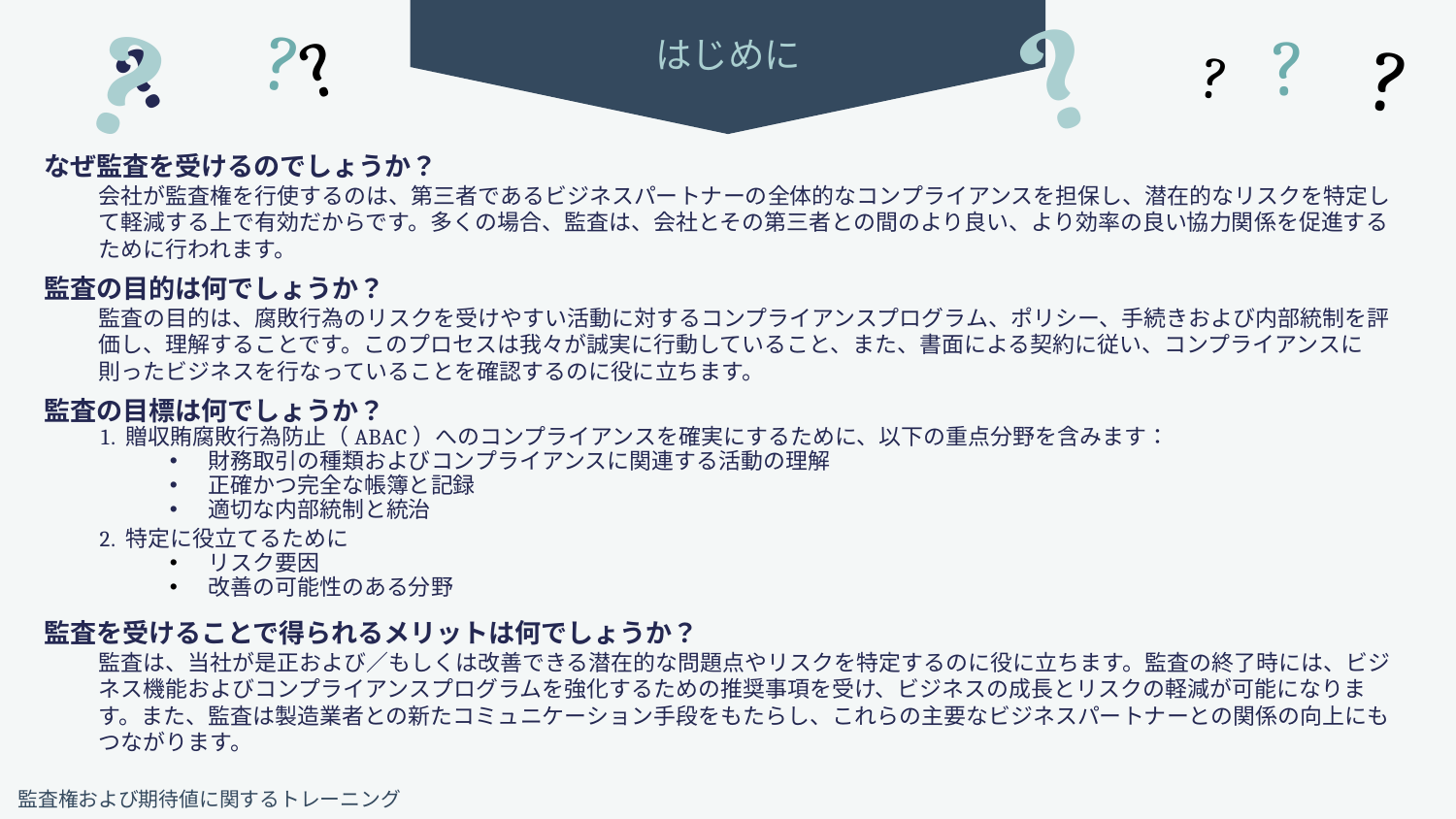

?
?
?
?
?
?
?

はじめに
?
なぜ監査を受けるのでしょうか？
会社が監査権を行使するのは、第三者であるビジネスパートナーの全体的なコンプライアンスを担保し、潜在的なリスクを特定して軽減する上で有効だからです。多くの場合、監査は、会社とその第三者との間のより良い、より効率の良い協力関係を促進するために行われます。
監査の目的は何でしょうか？
監査の目的は、腐敗行為のリスクを受けやすい活動に対するコンプライアンスプログラム、ポリシー、手続きおよび内部統制を評価し、理解することです。このプロセスは我々が誠実に行動していること、また、書面による契約に従い、コンプライアンスに則ったビジネスを行なっていることを確認するのに役に立ちます。
監査の目標は何でしょうか？
1. 贈収賄腐敗行為防止（ABAC）へのコンプライアンスを確実にするために、以下の重点分野を含みます：
財務取引の種類およびコンプライアンスに関連する活動の理解
正確かつ完全な帳簿と記録
適切な内部統制と統治
2. 特定に役立てるために
リスク要因
改善の可能性のある分野
監査を受けることで得られるメリットは何でしょうか？
監査は、当社が是正および／もしくは改善できる潜在的な問題点やリスクを特定するのに役に立ちます。監査の終了時には、ビジネス機能およびコンプライアンスプログラムを強化するための推奨事項を受け、ビジネスの成長とリスクの軽減が可能になります。また、監査は製造業者との新たコミュニケーション手段をもたらし、これらの主要なビジネスパートナーとの関係の向上にもつながります。